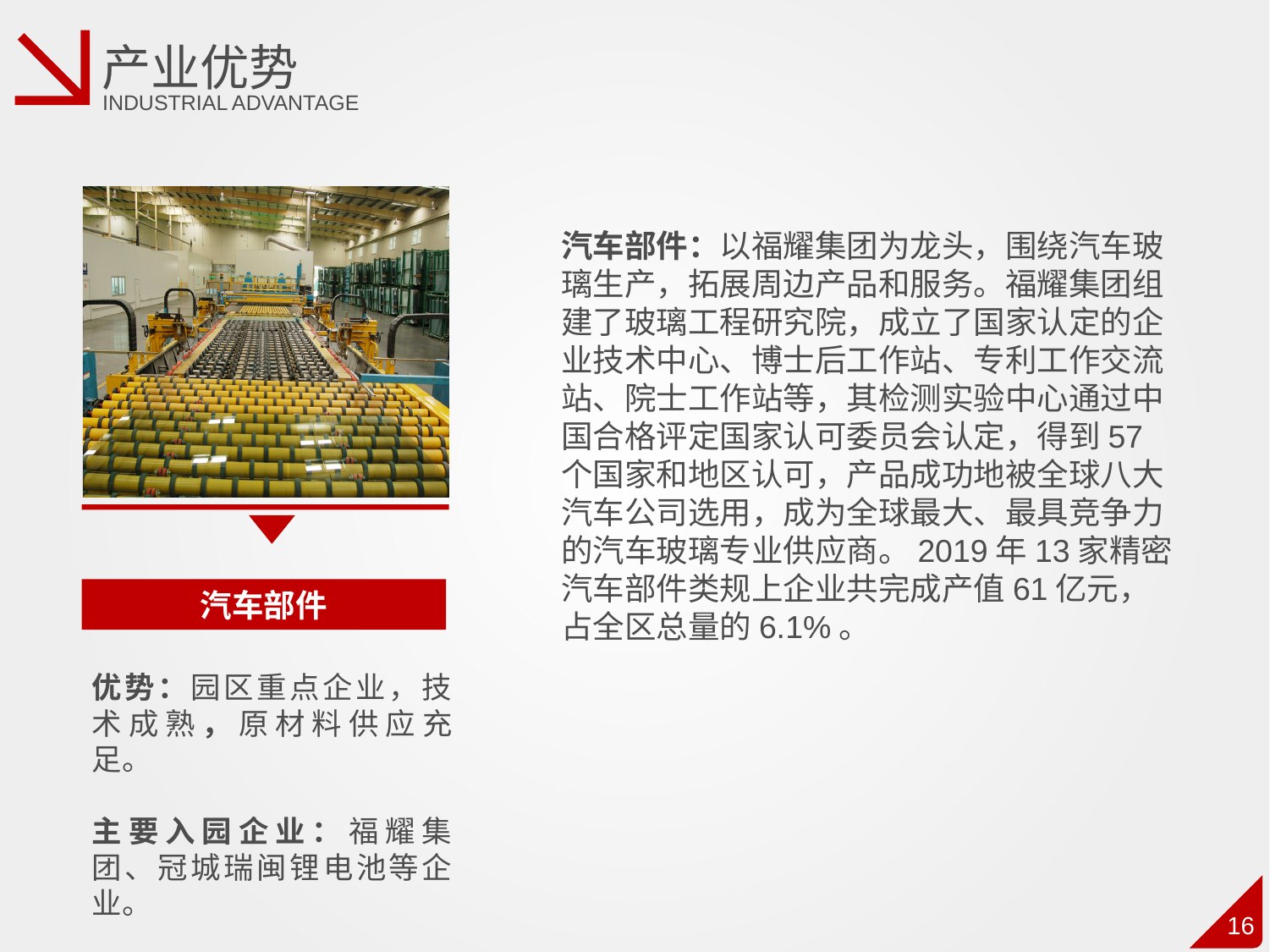

产业优势
industriAL ADVANTAGE

汽车部件：以福耀集团为龙头，围绕汽车玻璃生产，拓展周边产品和服务。福耀集团组建了玻璃工程研究院，成立了国家认定的企业技术中心、博士后工作站、专利工作交流站、院士工作站等，其检测实验中心通过中国合格评定国家认可委员会认定，得到57个国家和地区认可，产品成功地被全球八大汽车公司选用，成为全球最大、最具竞争力的汽车玻璃专业供应商。2019年13家精密汽车部件类规上企业共完成产值61亿元，占全区总量的6.1%。

汽车部件
优势：园区重点企业，技术成熟，原材料供应充足。

主要入园企业：福耀集团、冠城瑞闽锂电池等企业。